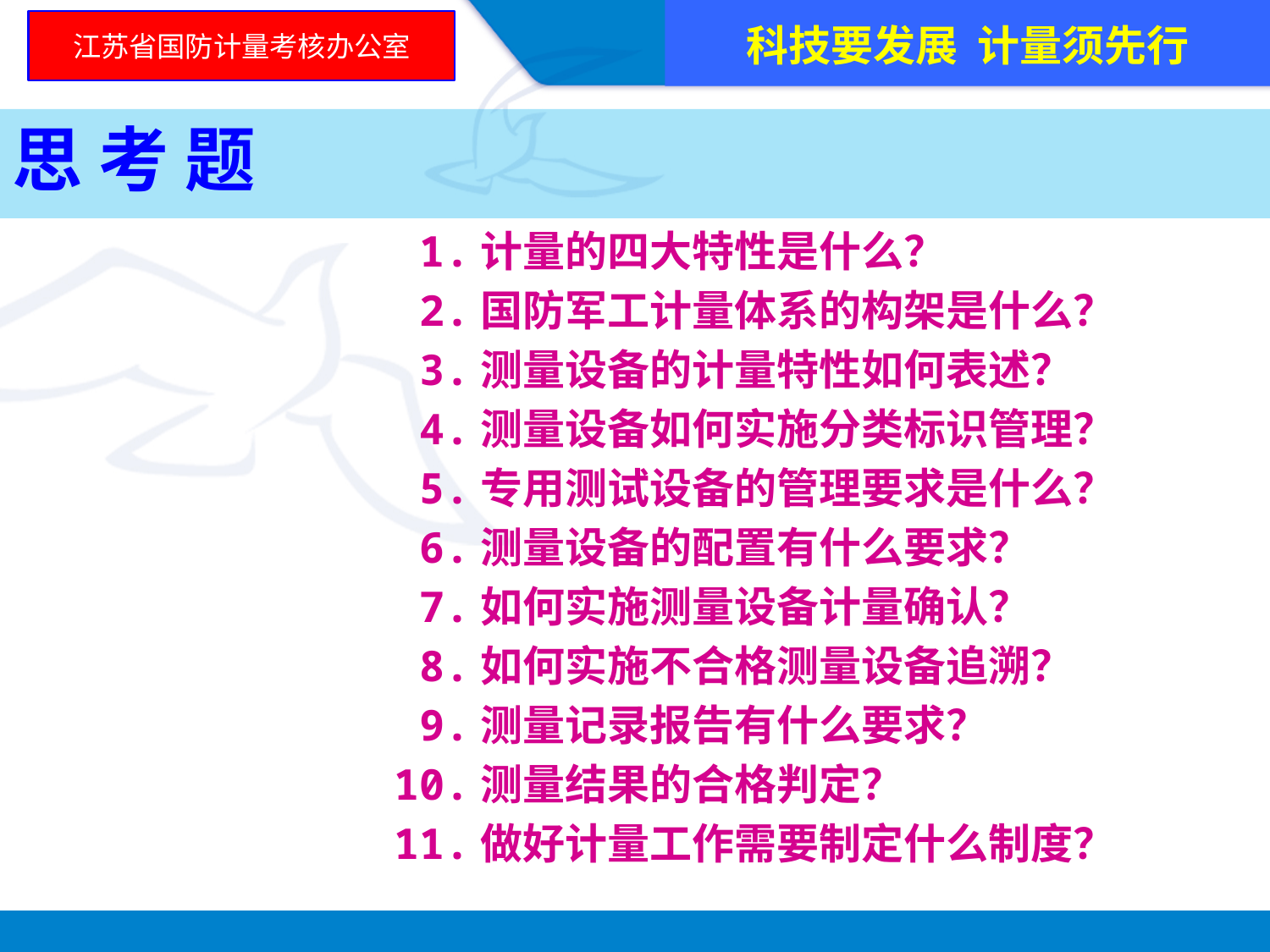

科技要发展  计量须先行
江苏省国防计量考核办公室
思 考 题
                1.计量的四大特性是什么？
                2.国防军工计量体系的构架是什么？
                3.测量设备的计量特性如何表述？
                4.测量设备如何实施分类标识管理？
                5.专用测试设备的管理要求是什么？
                6.测量设备的配置有什么要求？
                7.如何实施测量设备计量确认？
                8.如何实施不合格测量设备追溯？
                9.测量记录报告有什么要求？
               10.测量结果的合格判定？
               11.做好计量工作需要制定什么制度？